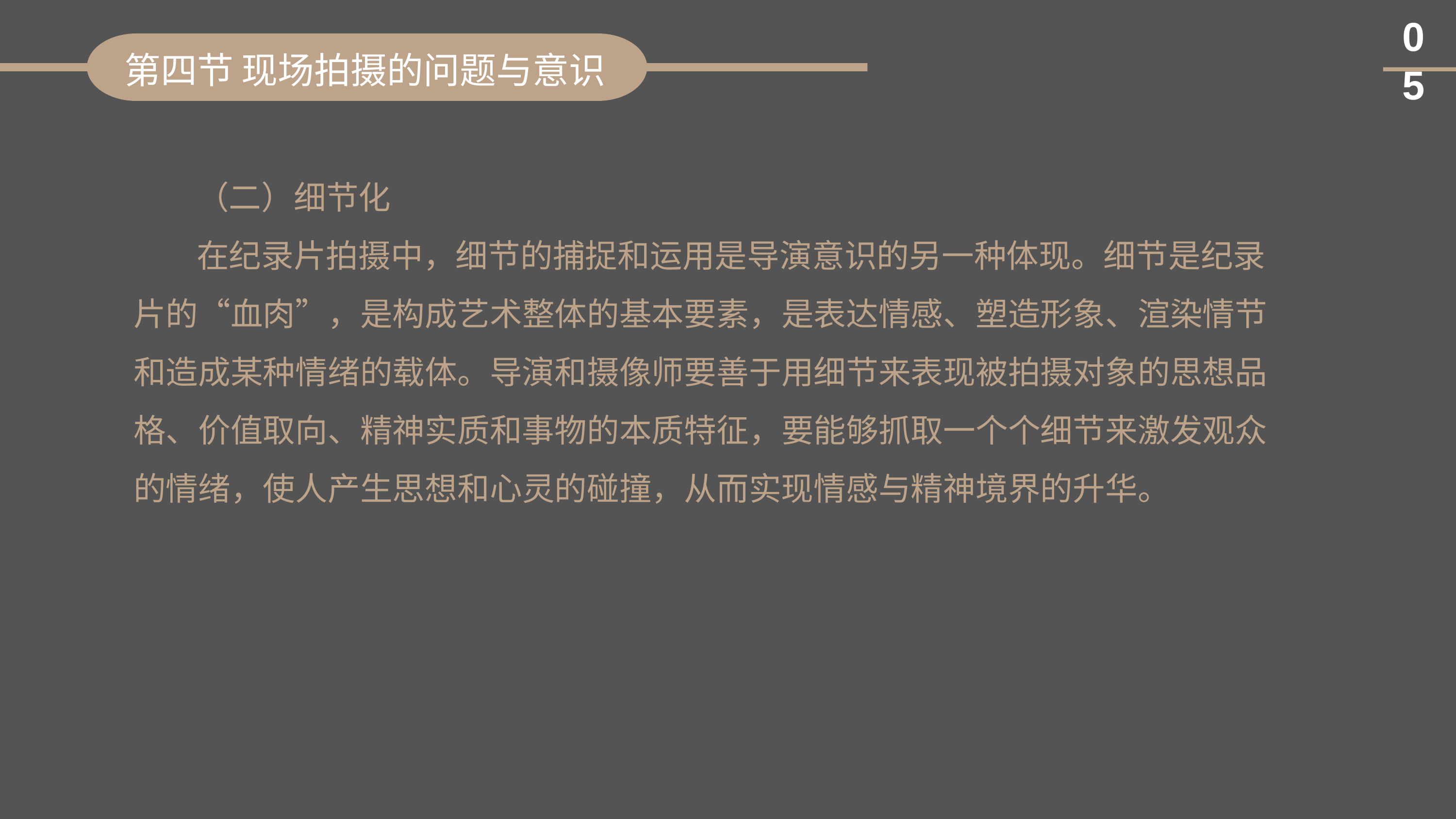

05

第四节 现场拍摄的问题与意识

（二）细节化
在纪录片拍摄中，细节的捕捉和运用是导演意识的另一种体现。细节是纪录片的“血肉”，是构成艺术整体的基本要素，是表达情感、塑造形象、渲染情节和造成某种情绪的载体。导演和摄像师要善于用细节来表现被拍摄对象的思想品格、价值取向、精神实质和事物的本质特征，要能够抓取一个个细节来激发观众的情绪，使人产生思想和心灵的碰撞，从而实现情感与精神境界的升华。